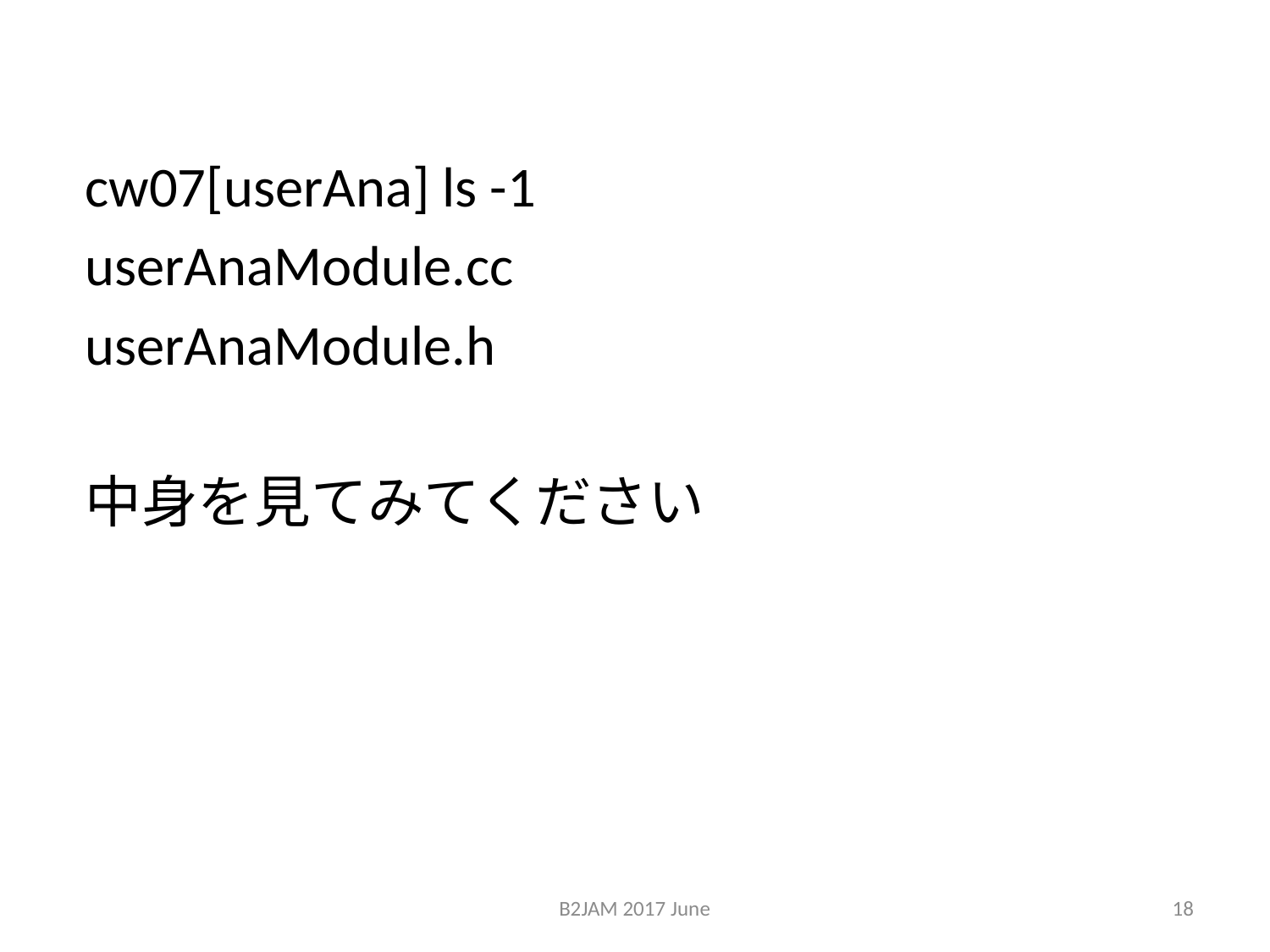

cw07[userAna] ls -1
userAnaModule.cc
userAnaModule.h

中身を見てみてください
B2JAM 2017 June
18